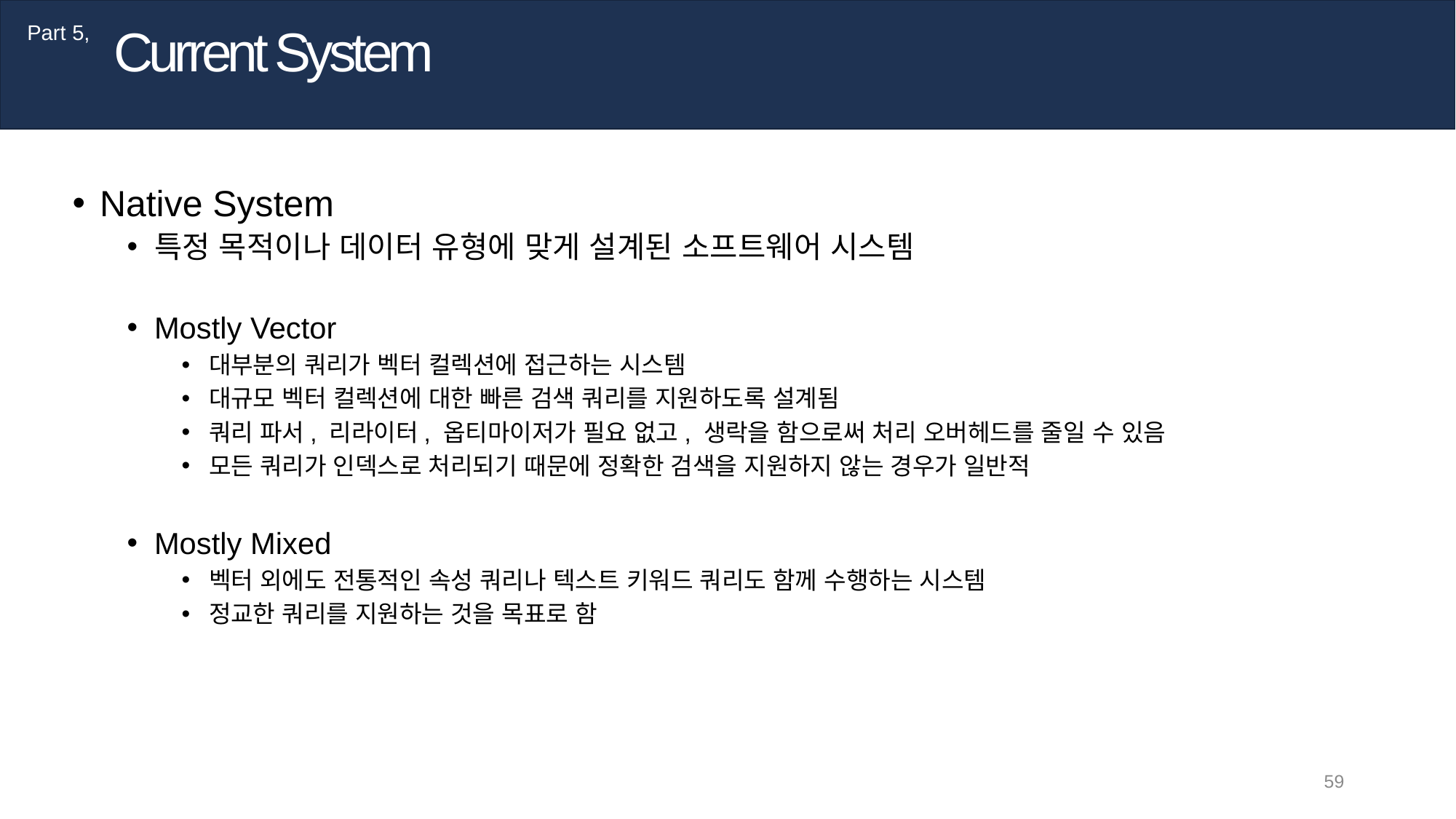

Current System
Part 5,
Native System
특정 목적이나 데이터 유형에 맞게 설계된 소프트웨어 시스템

Mostly Vector
대부분의 쿼리가 벡터 컬렉션에 접근하는 시스템
대규모 벡터 컬렉션에 대한 빠른 검색 쿼리를 지원하도록 설계됨
쿼리 파서, 리라이터, 옵티마이저가 필요 없고, 생락을 함으로써 처리 오버헤드를 줄일 수 있음
모든 쿼리가 인덱스로 처리되기 때문에 정확한 검색을 지원하지 않는 경우가 일반적

Mostly Mixed
벡터 외에도 전통적인 속성 쿼리나 텍스트 키워드 쿼리도 함께 수행하는 시스템
정교한 쿼리를 지원하는 것을 목표로 함

59